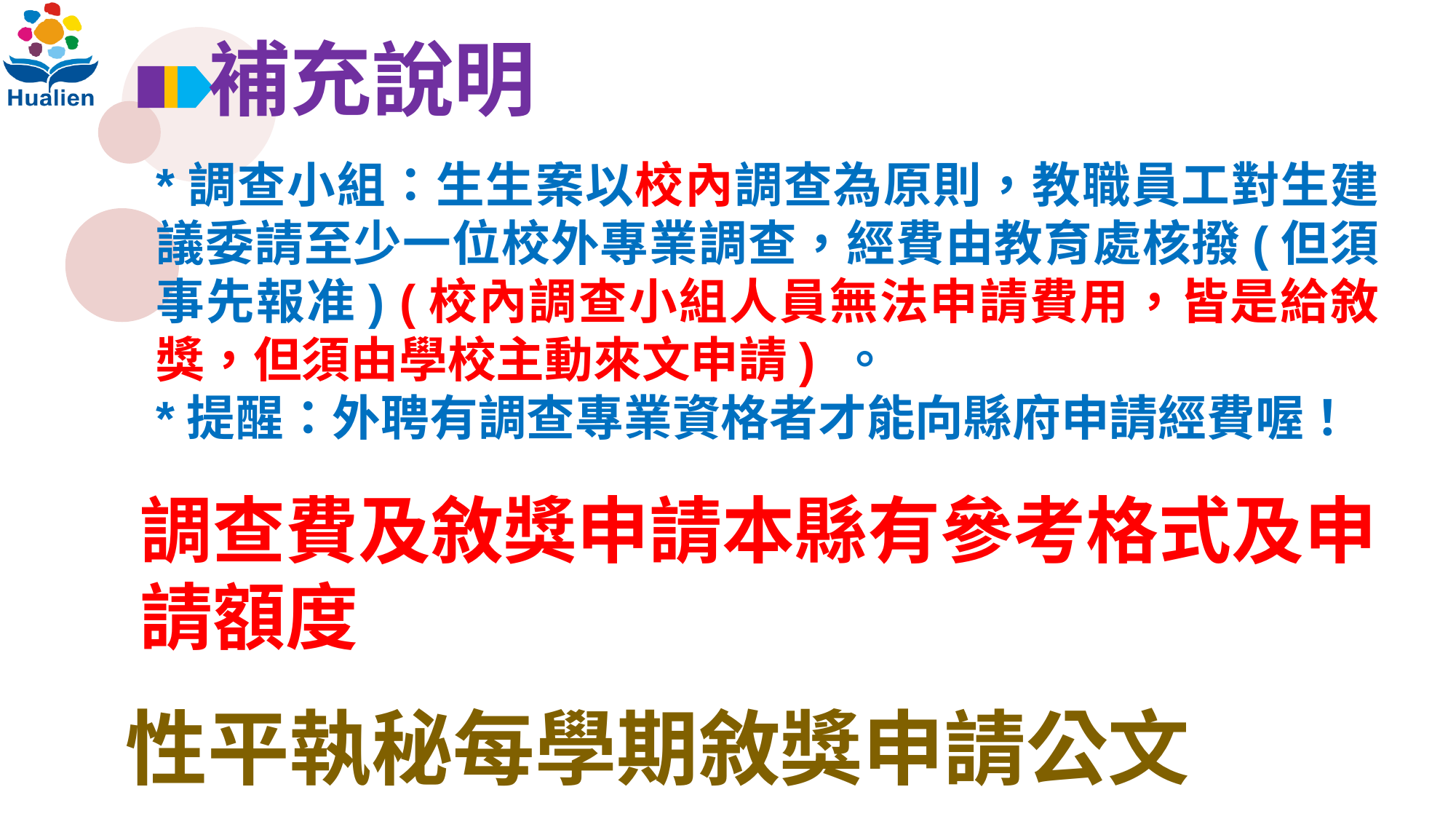

補充說明

*調查小組：生生案以校內調查為原則，教職員工對生建議委請至少一位校外專業調查，經費由教育處核撥(但須事先報准) (校內調查小組人員無法申請費用，皆是給敘獎，但須由學校主動來文申請) 。
*提醒：外聘有調查專業資格者才能向縣府申請經費喔！

調查費及敘獎申請本縣有參考格式及申請額度
性平執秘每學期敘獎申請公文